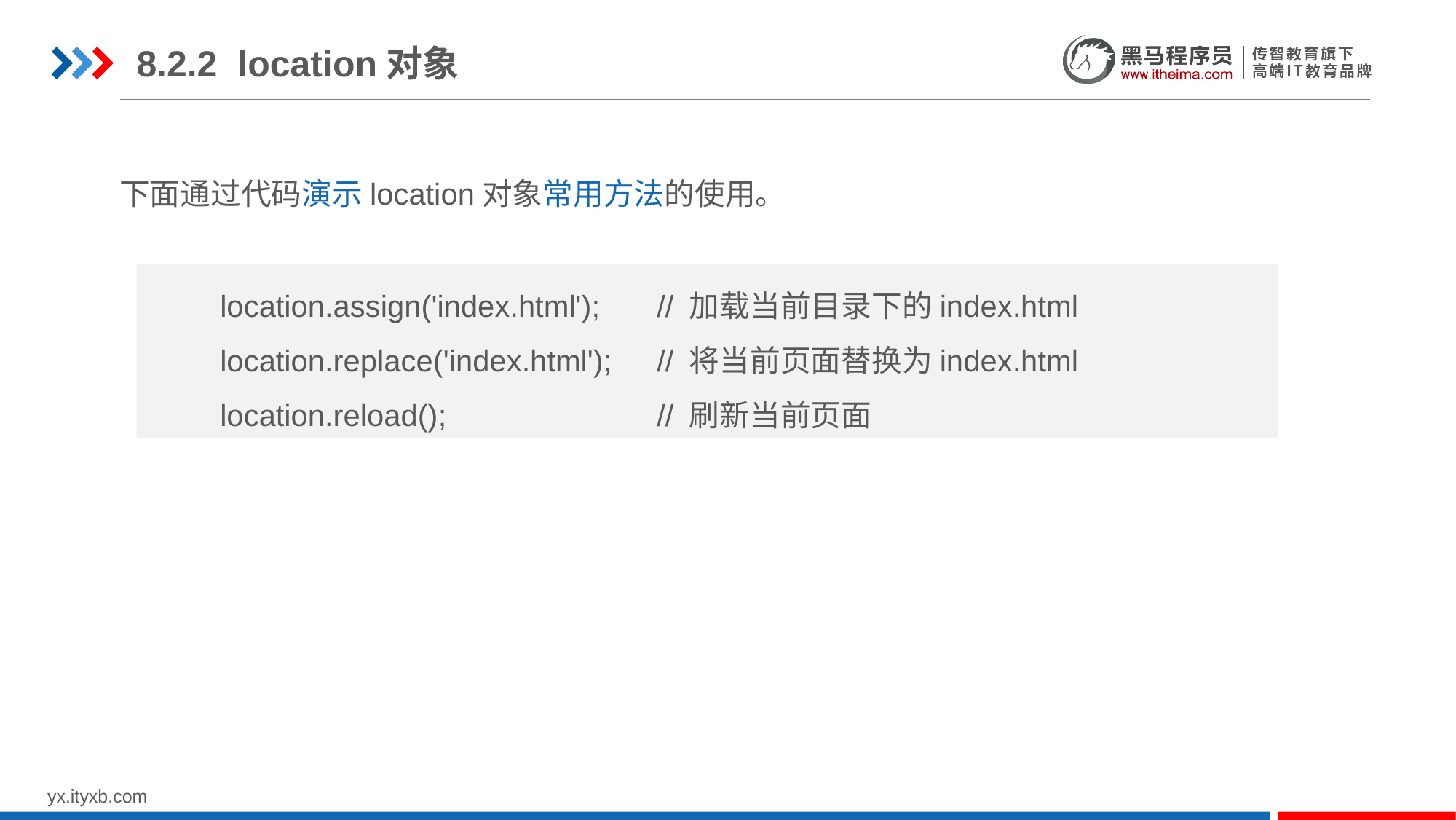

8.2.2  location对象
下面通过代码演示location对象常用方法的使用。
location.assign('index.html');	// 加载当前目录下的index.html
location.replace('index.html');	// 将当前页面替换为index.html
location.reload();		// 刷新当前页面